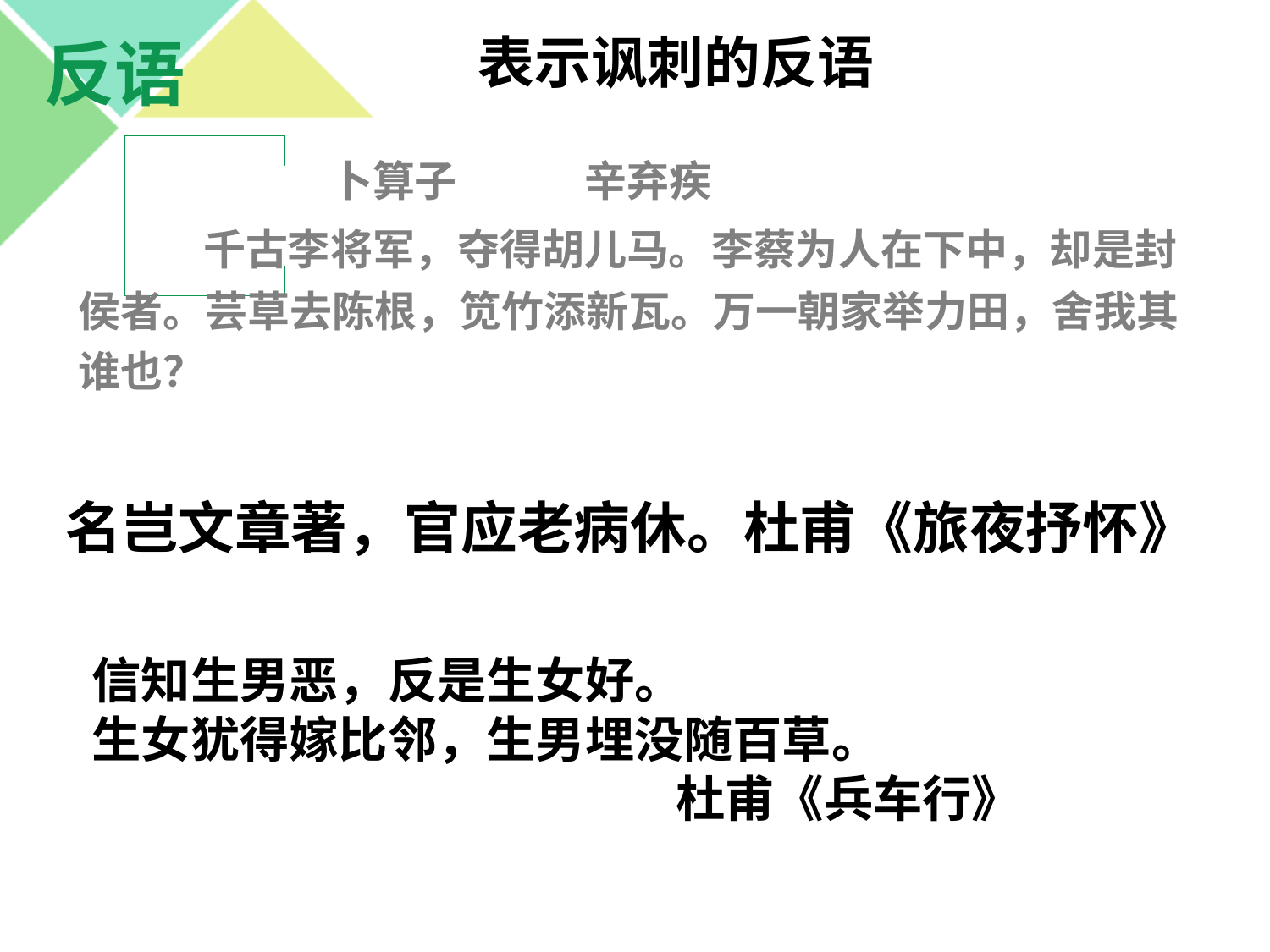

反语
表示讽刺的反语
　　　　　　卜算子　　　辛弃疾
　　　千古李将军，夺得胡儿马。李蔡为人在下中，却是封侯者。芸草去陈根，笕竹添新瓦。万一朝家举力田，舍我其谁也？
名岂文章著，官应老病休。杜甫《旅夜抒怀》
信知生男恶，反是生女好。
生女犹得嫁比邻，生男埋没随百草。
                                                   杜甫《兵车行》